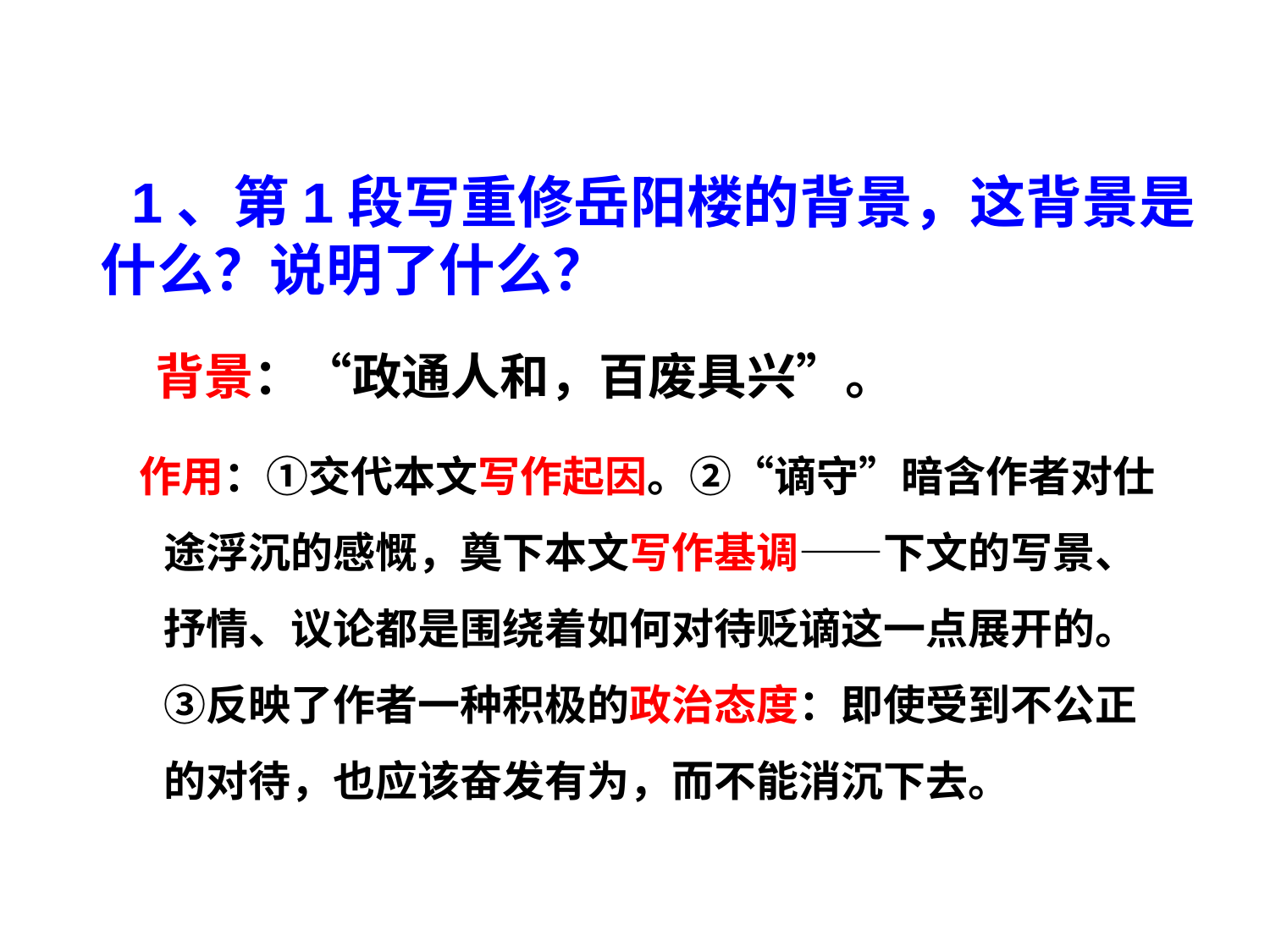

1、第1段写重修岳阳楼的背景，这背景是什么？说明了什么？
 背景：“政通人和，百废具兴”。
   作用：①交代本文写作起因。②“谪守”暗含作者对仕途浮沉的感慨，奠下本文写作基调——下文的写景、抒情、议论都是围绕着如何对待贬谪这一点展开的。③反映了作者一种积极的政治态度：即使受到不公正的对待，也应该奋发有为，而不能消沉下去。